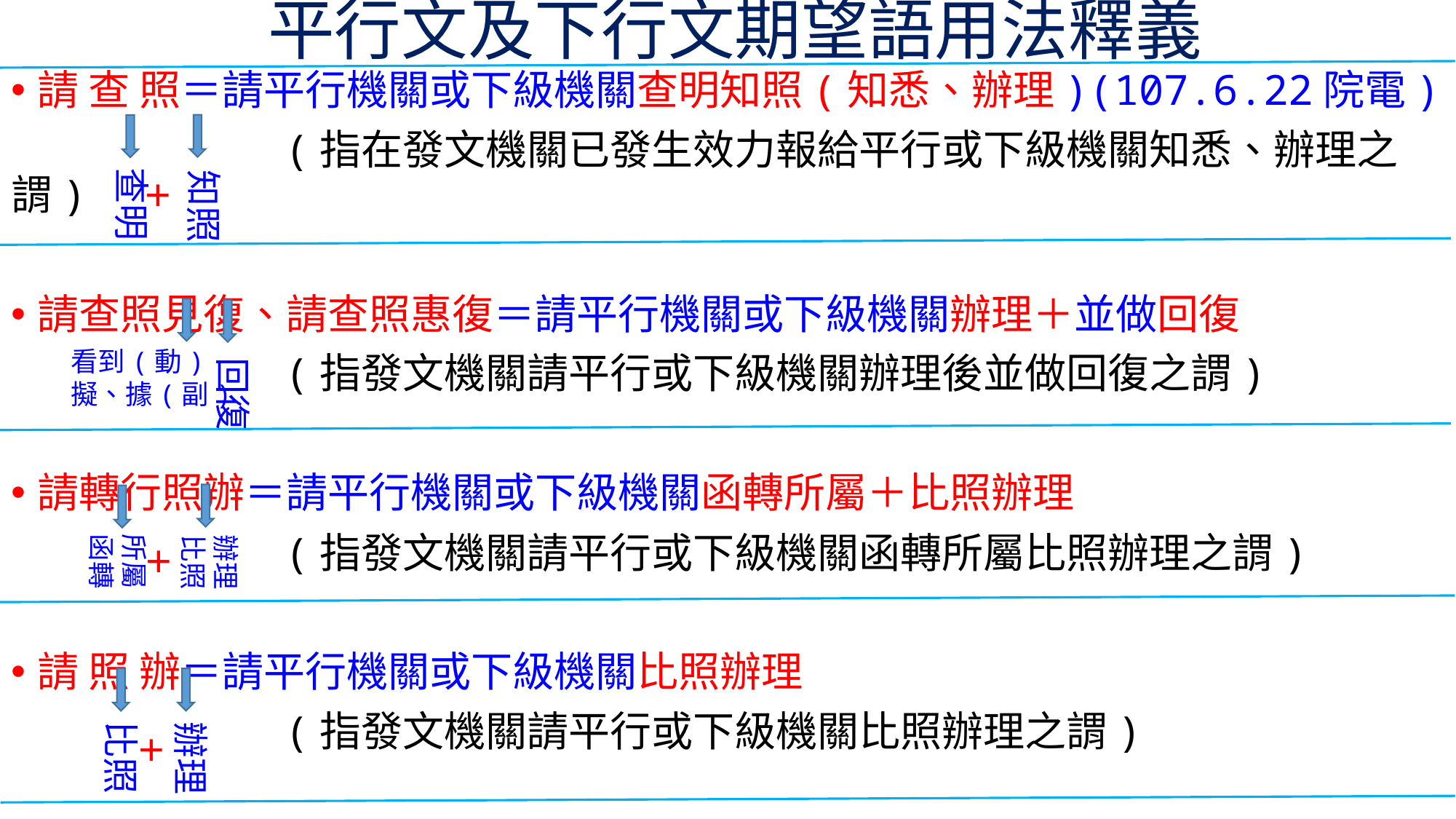

平行文及下行文期望語用法釋義
請 查 照＝請平行機關或下級機關查明知照(知悉、辦理)(107.6.22院電)
           (指在發文機關已發生效力報給平行或下級機關知悉、辦理之謂)

請查照見復、請查照惠復＝請平行機關或下級機關辦理＋並做回復
           (指發文機關請平行或下級機關辦理後並做回復之謂)

請轉行照辦＝請平行機關或下級機關函轉所屬＋比照辦理
           (指發文機關請平行或下級機關函轉所屬比照辦理之謂)

請 照 辦＝請平行機關或下級機關比照辦理
           (指發文機關請平行或下級機關比照辦理之謂)

查明
知照
＋

看到(動)
擬、據(副)
回復

所屬
函轉
辦理
比照
＋

比照
辦理
＋